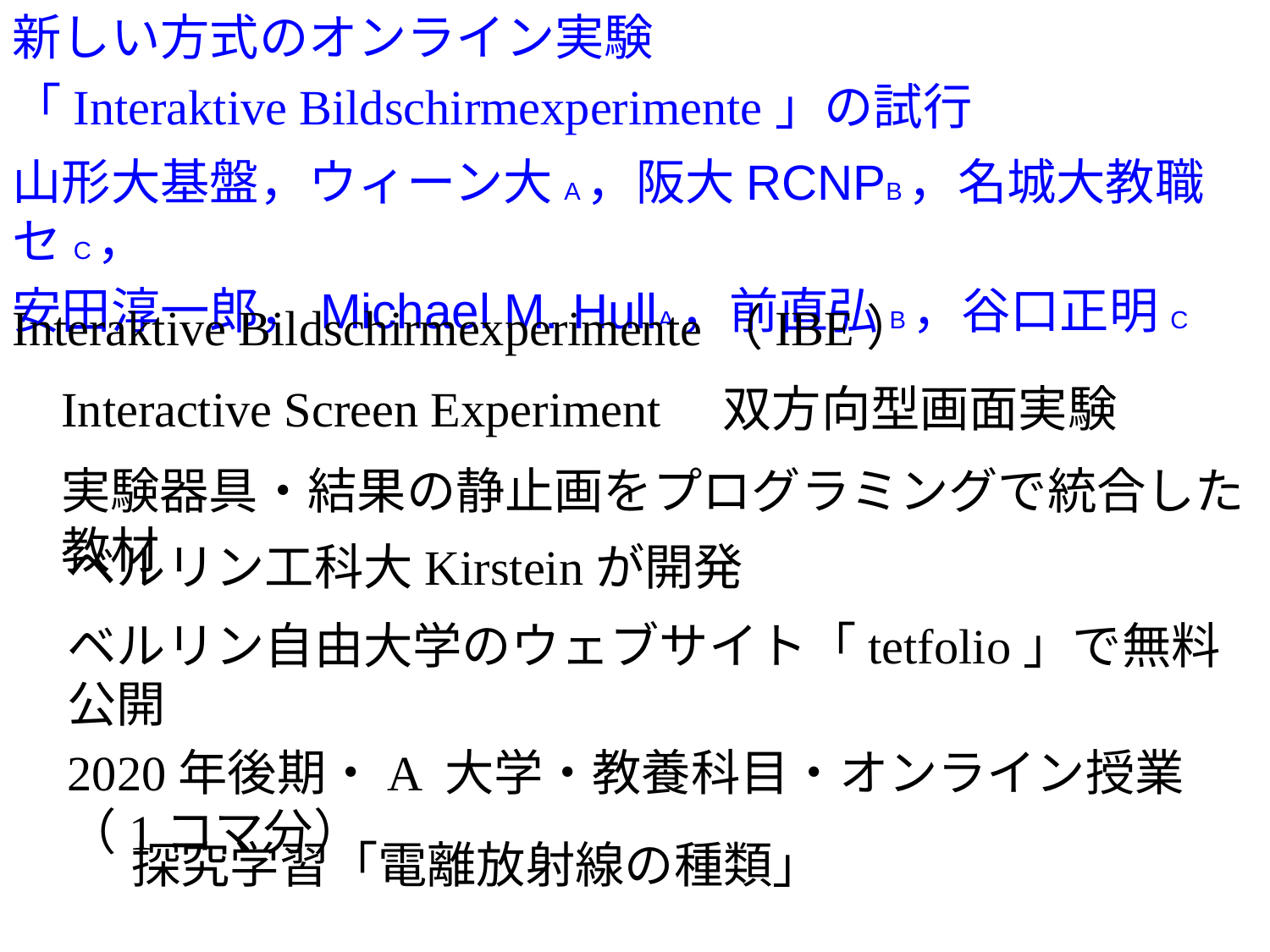

新しい方式のオンライン実験
「Interaktive Bildschirmexperimente」の試行
23pN1-7
山形大基盤，ウィーン大A，阪大RCNPB，名城大教職セC，
安田淳一郎，Michael M. HullA，前直弘B，谷口正明C
Interaktive Bildschirmexperimente（IBE）
Interactive Screen Experiment　双方向型画面実験
実験器具・結果の静⽌画をプログラミングで統合した教材
ベルリン工科大Kirsteinが開発
ベルリン自由大学のウェブサイト「tetfolio」で無料公開
2020年後期・A ⼤学・教養科⽬・オンライン授業（1コマ分）
探究学習「電離放射線の種類」